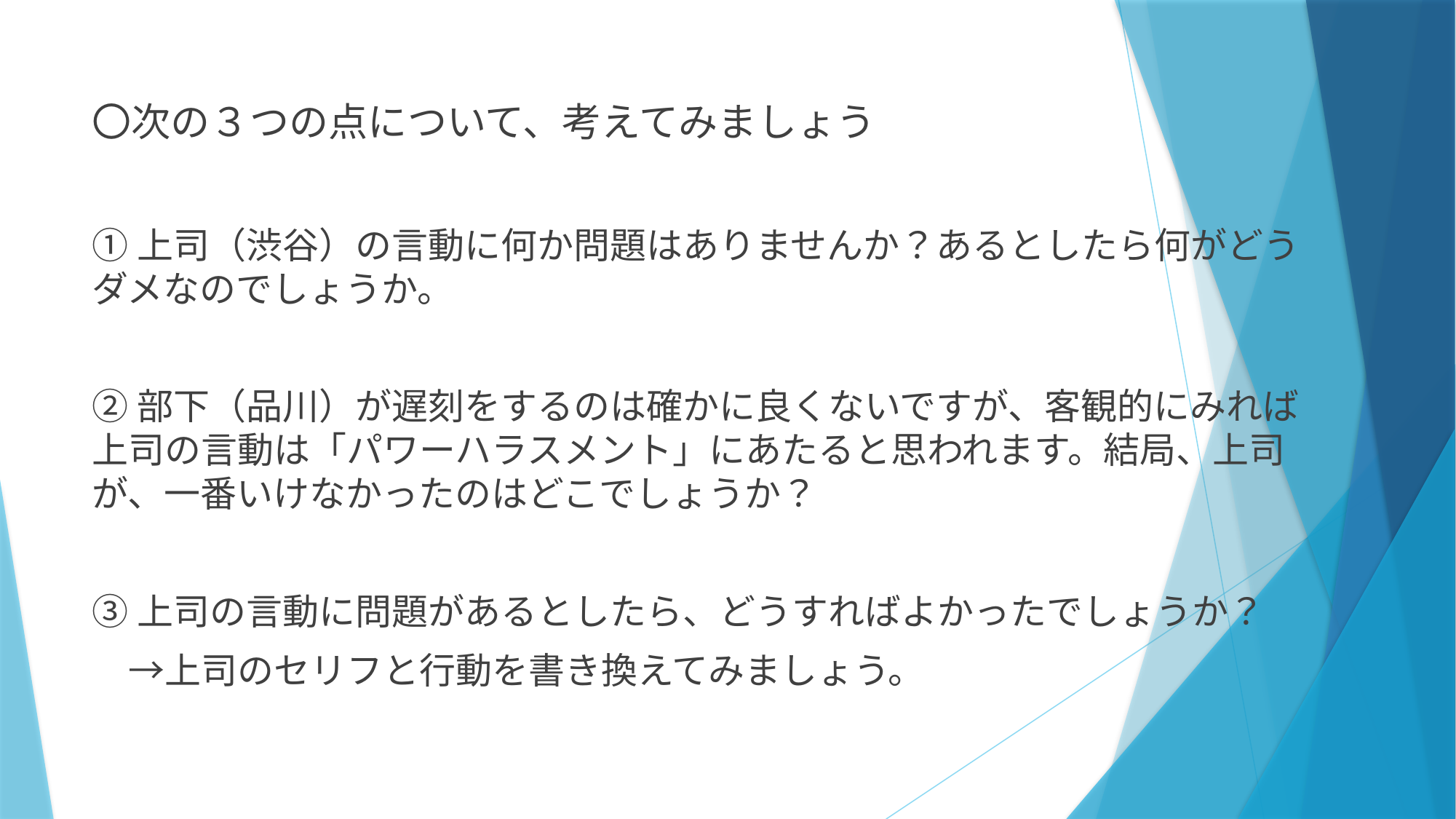

〇次の３つの点について、考えてみましょう

①上司（渋谷）の言動に何か問題はありませんか？あるとしたら何がどうダメなのでしょうか。

②部下（品川）が遅刻をするのは確かに良くないですが、客観的にみれば上司の言動は「パワーハラスメント」にあたると思われます。結局、上司が、一番いけなかったのはどこでしょうか？

③上司の言動に問題があるとしたら、どうすればよかったでしょうか？
　→上司のセリフと行動を書き換えてみましょう。